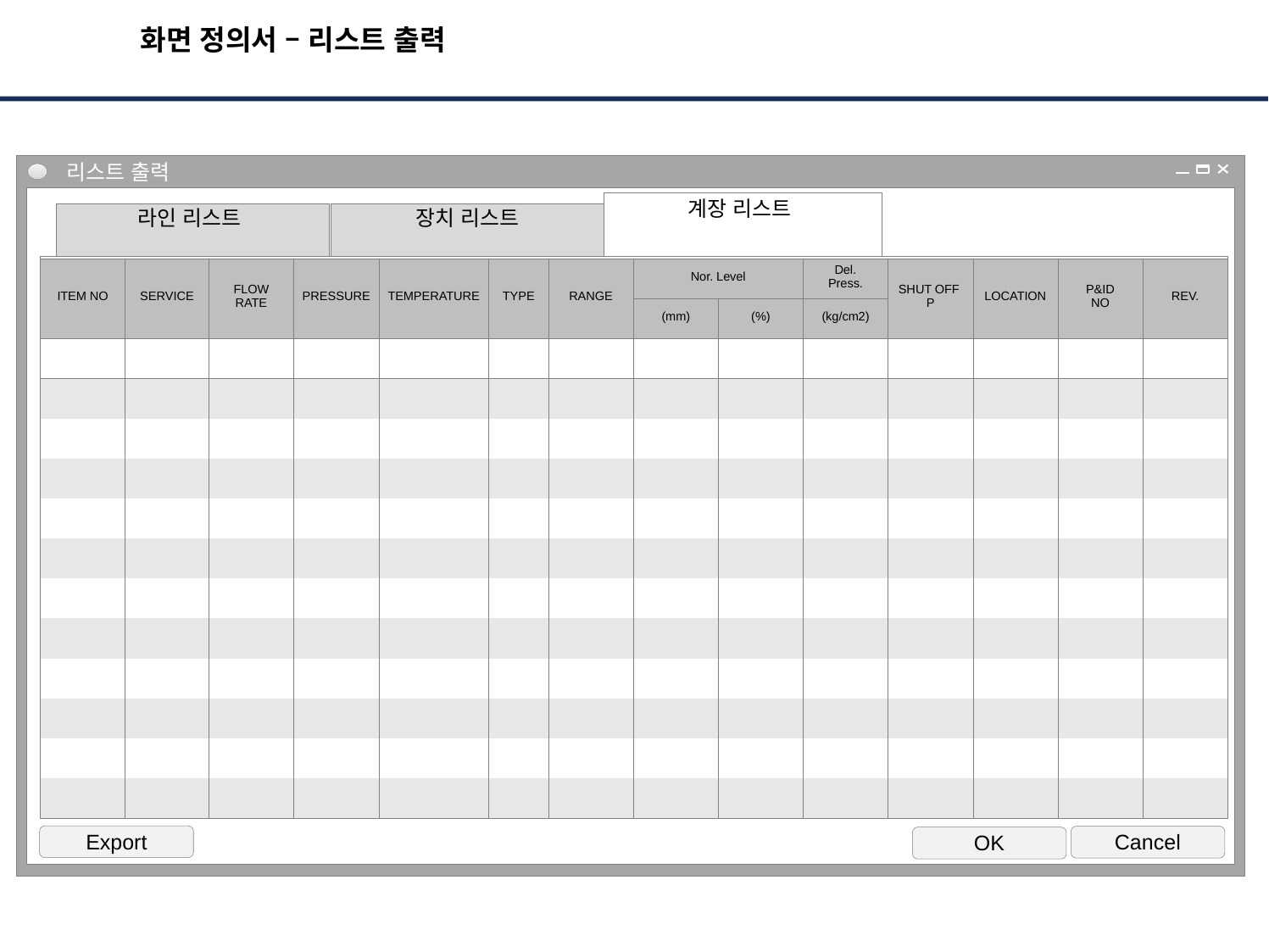

# 화면 정의서 – 리스트 출력

라인 리스트
장치 리스트

리스트 출력

계장 리스트
| ITEM NO | SERVICE | FLOW RATE | PRESSURE | TEMPERATURE | TYPE | RANGE | Nor. Level |  | Del. Press. | SHUT OFF P | LOCATION | P&ID NO | REV. |
| --- | --- | --- | --- | --- | --- | --- | --- | --- | --- | --- | --- | --- | --- |
|  |  |  |  |  |  |  | (mm) | (%) | (kg/cm2) |  |  |  |  |
|  |  |  |  |  |  |  |  |  |  |  |  |  |  |
|  |  |  |  |  |  |  |  |  |  |  |  |  |  |
|  |  |  |  |  |  |  |  |  |  |  |  |  |  |
|  |  |  |  |  |  |  |  |  |  |  |  |  |  |
|  |  |  |  |  |  |  |  |  |  |  |  |  |  |
|  |  |  |  |  |  |  |  |  |  |  |  |  |  |
|  |  |  |  |  |  |  |  |  |  |  |  |  |  |
|  |  |  |  |  |  |  |  |  |  |  |  |  |  |
|  |  |  |  |  |  |  |  |  |  |  |  |  |  |
|  |  |  |  |  |  |  |  |  |  |  |  |  |  |
|  |  |  |  |  |  |  |  |  |  |  |  |  |  |
|  |  |  |  |  |  |  |  |  |  |  |  |  |  |
Export
Cancel
OK